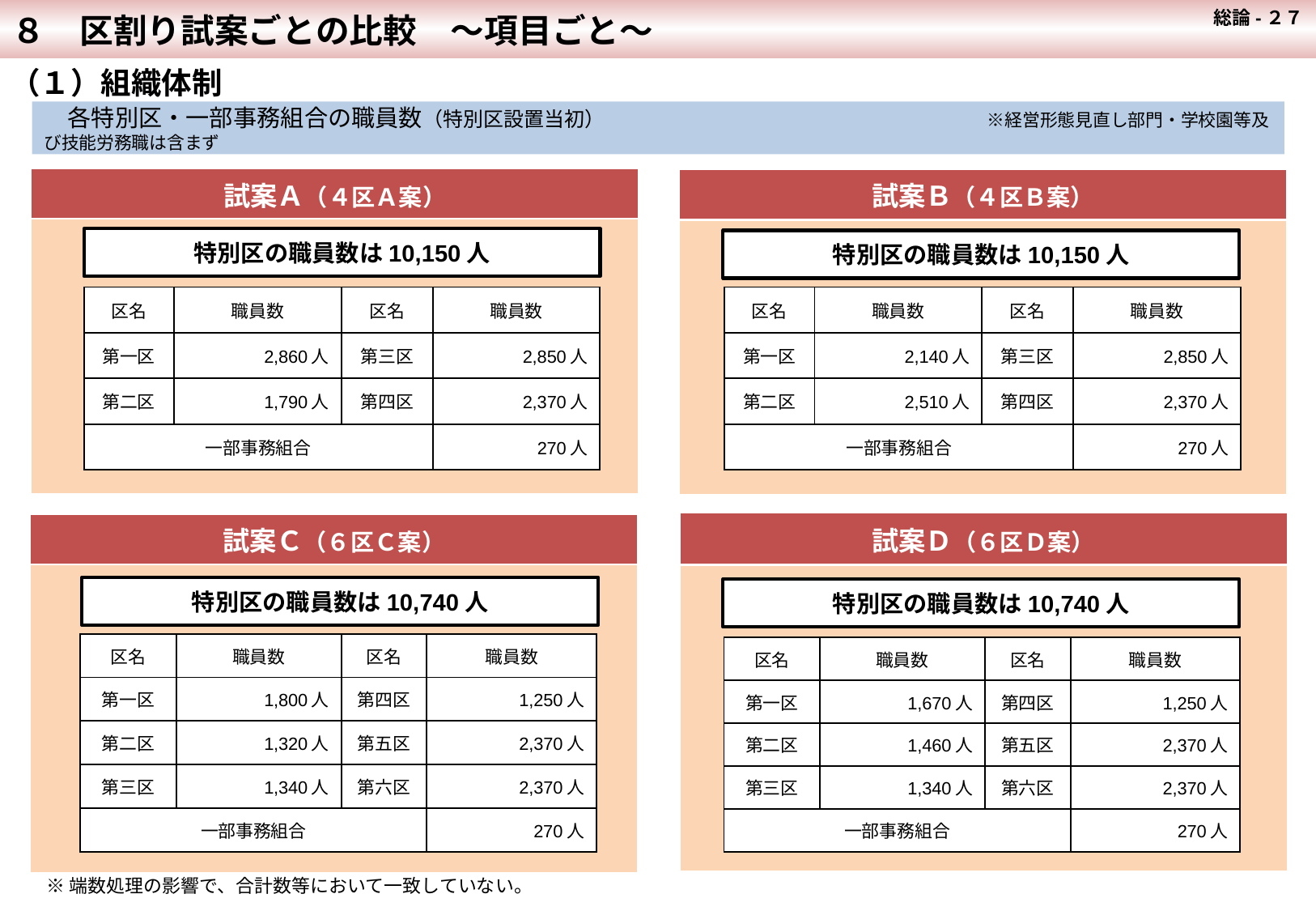

総論-２７
８　区割り試案ごとの比較　～項目ごと～
（１）組織体制
　各特別区・一部事務組合の職員数（特別区設置当初）　　　　　　　　　　　　　　 　　　　※経営形態見直し部門・学校園等及び技能労務職は含まず
| 試案Ａ（４区Ａ案） |
| --- |
|  |
| 試案Ｂ（４区Ｂ案） |
| --- |
|  |
特別区の職員数は10,150人
特別区の職員数は10,150人
| 区名 | 職員数 | 区名 | 職員数 |
| --- | --- | --- | --- |
| 第一区 | 2,860人 | 第三区 | 2,850人 |
| 第二区 | 1,790人 | 第四区 | 2,370人 |
| 一部事務組合 |  |  | 270人 |
| 区名 | 職員数 | 区名 | 職員数 |
| --- | --- | --- | --- |
| 第一区 | 2,140人 | 第三区 | 2,850人 |
| 第二区 | 2,510人 | 第四区 | 2,370人 |
| 一部事務組合 |  |  | 270人 |
| 試案Ｄ（６区Ｄ案） |
| --- |
|  |
| 試案Ｃ（６区Ｃ案） |
| --- |
|  |
特別区の職員数は10,740人
特別区の職員数は10,740人
| 区名 | 職員数 | 区名 | 職員数 |
| --- | --- | --- | --- |
| 第一区 | 1,800人 | 第四区 | 1,250人 |
| 第二区 | 1,320人 | 第五区 | 2,370人 |
| 第三区 | 1,340人 | 第六区 | 2,370人 |
| 一部事務組合 |  |  | 270人 |
| 区名 | 職員数 | 区名 | 職員数 |
| --- | --- | --- | --- |
| 第一区 | 1,670人 | 第四区 | 1,250人 |
| 第二区 | 1,460人 | 第五区 | 2,370人 |
| 第三区 | 1,340人 | 第六区 | 2,370人 |
| 一部事務組合 |  |  | 270人 |
※端数処理の影響で、合計数等において一致していない。